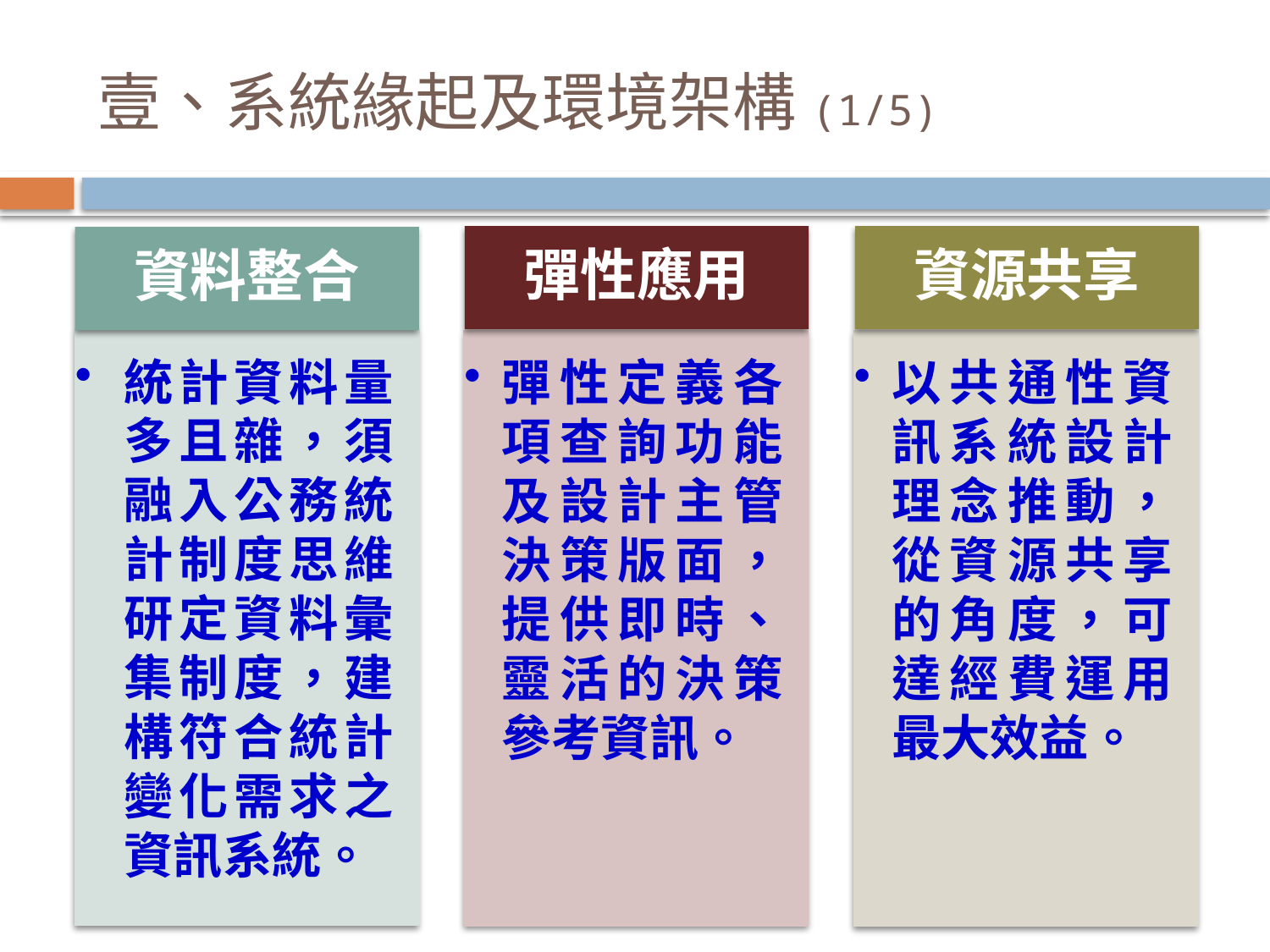

# 壹、系統緣起及環境架構(1/5)

彈性應用
彈性定義各 項查詢功能及設計主管決策版面，提供即時、靈活的決策參考資訊。
資源共享
以共通性資訊系統設計理念推動，從資源共享的角度，可達經費運用最大效益。
資料整合
統計資料量多且雜，須融入公務統計制度思維研定資料彙集制度，建構符合統計變化需求之資訊系統。